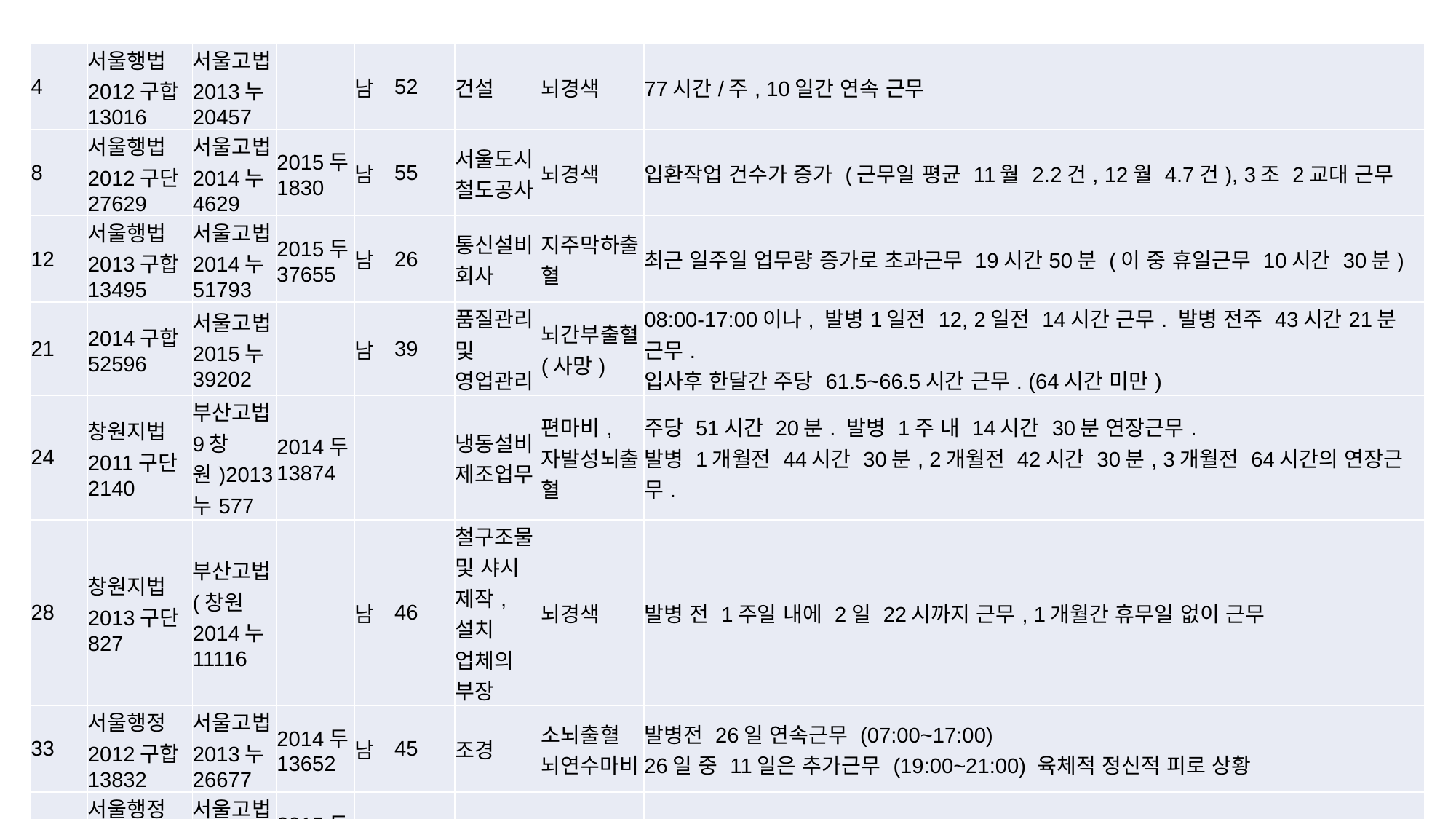

| 4 | 서울행법2012구합13016 | 서울고법 2013누20457 |  | 남 | 52 | 건설 | 뇌경색 | 77시간/주, 10일간 연속 근무 |
| --- | --- | --- | --- | --- | --- | --- | --- | --- |
| 8 | 서울행법2012구단27629 | 서울고법2014누4629 | 2015두1830 | 남 | 55 | 서울도시철도공사 | 뇌경색 | 입환작업 건수가 증가 (근무일 평균 11월 2.2건, 12월 4.7건), 3조 2교대 근무 |
| 12 | 서울행법2013구합13495 | 서울고법2014누51793 | 2015두37655 | 남 | 26 | 통신설비회사 | 지주막하출혈 | 최근 일주일 업무량 증가로 초과근무 19시간50분 (이 중 휴일근무 10시간 30분) |
| 21 | 2014구합52596 | 서울고법2015누39202 |  | 남 | 39 | 품질관리 및 영업관리 | 뇌간부출혈(사망) | 08:00-17:00이나, 발병1일전 12, 2일전 14시간 근무. 발병 전주 43시간21분 근무. 입사후 한달간 주당 61.5~66.5시간 근무. (64시간 미만) |
| 24 | 창원지법2011구단2140 | 부산고법9창원)2013누577 | 2014두13874 |  |  | 냉동설비제조업무 | 편마비, 자발성뇌출혈 | 주당 51시간 20분. 발병 1주 내 14시간 30분 연장근무. 발병 1개월전 44시간 30분, 2개월전 42시간 30분, 3개월전 64시간의 연장근무. |
| 28 | 창원지법2013구단827 | 부산고법(창원2014누11116 |  | 남 | 46 | 철구조물 및 샤시 제작, 설치 업체의 부장 | 뇌경색 | 발병 전 1주일 내에 2일 22시까지 근무, 1개월간 휴무일 없이 근무 |
| 33 | 서울행정2012구합13832 | 서울고법 2013누 26677 | 2014두13652 | 남 | 45 | 조경 | 소뇌출혈 뇌연수마비 | 발병전 26일 연속근무 (07:00~17:00) 26일 중 11일은 추가근무 (19:00~21:00) 육체적 정신적 피로 상황 |
| 35 | 서울행정 2013구합55680 | 서울고법 2014누42973 | 2015두45120 | 남 |  | 제조업 | 뇌내출혈 | 주야 2교대 업무 중, 재해발생전3일 연속근무(주간,휴일주간,야간) |
#